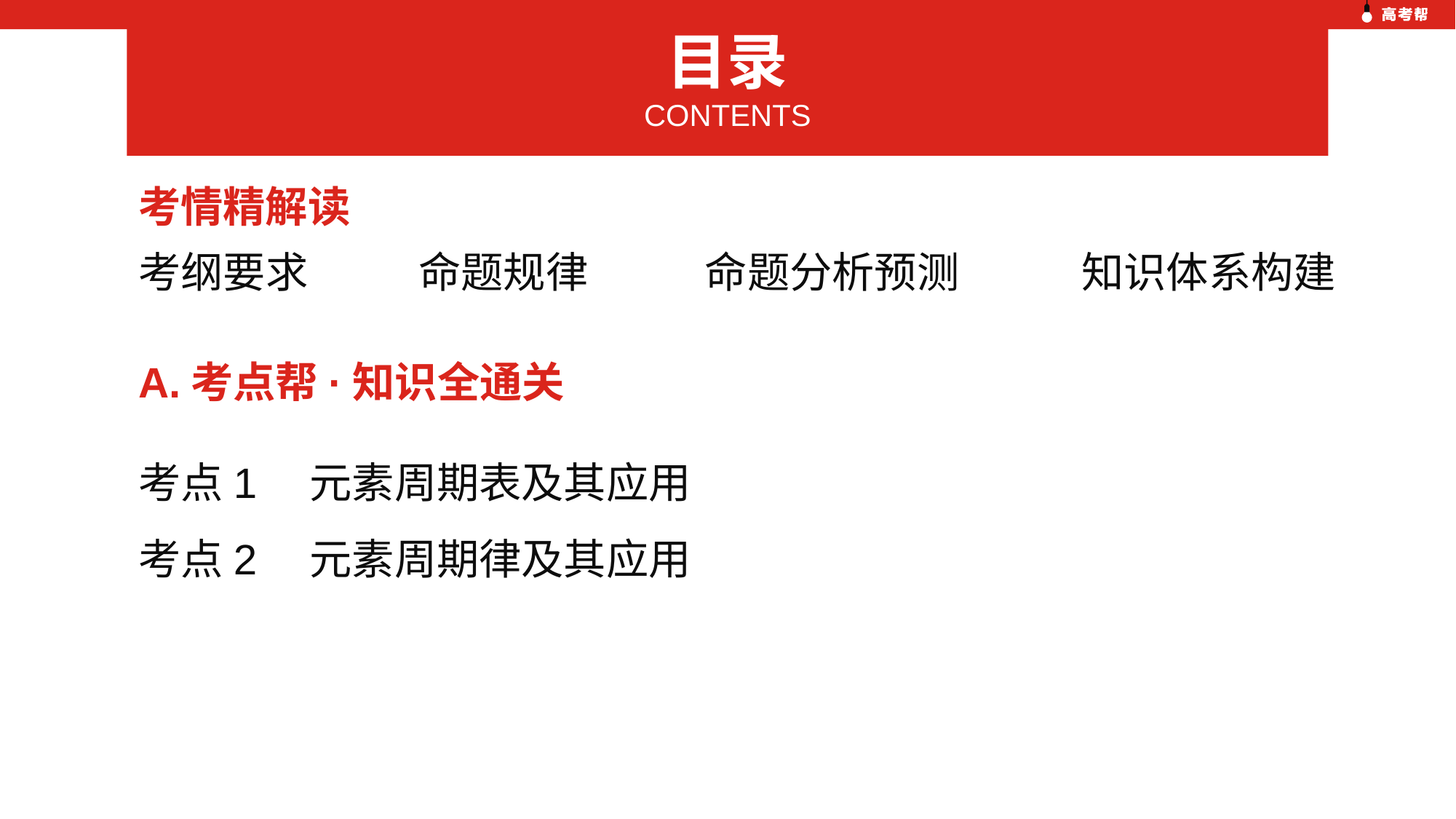

目录
CONTENTS
考情精解读
考纲要求
命题规律
命题分析预测
知识体系构建
A.考点帮·知识全通关
考点1　元素周期表及其应用
考点2　元素周期律及其应用